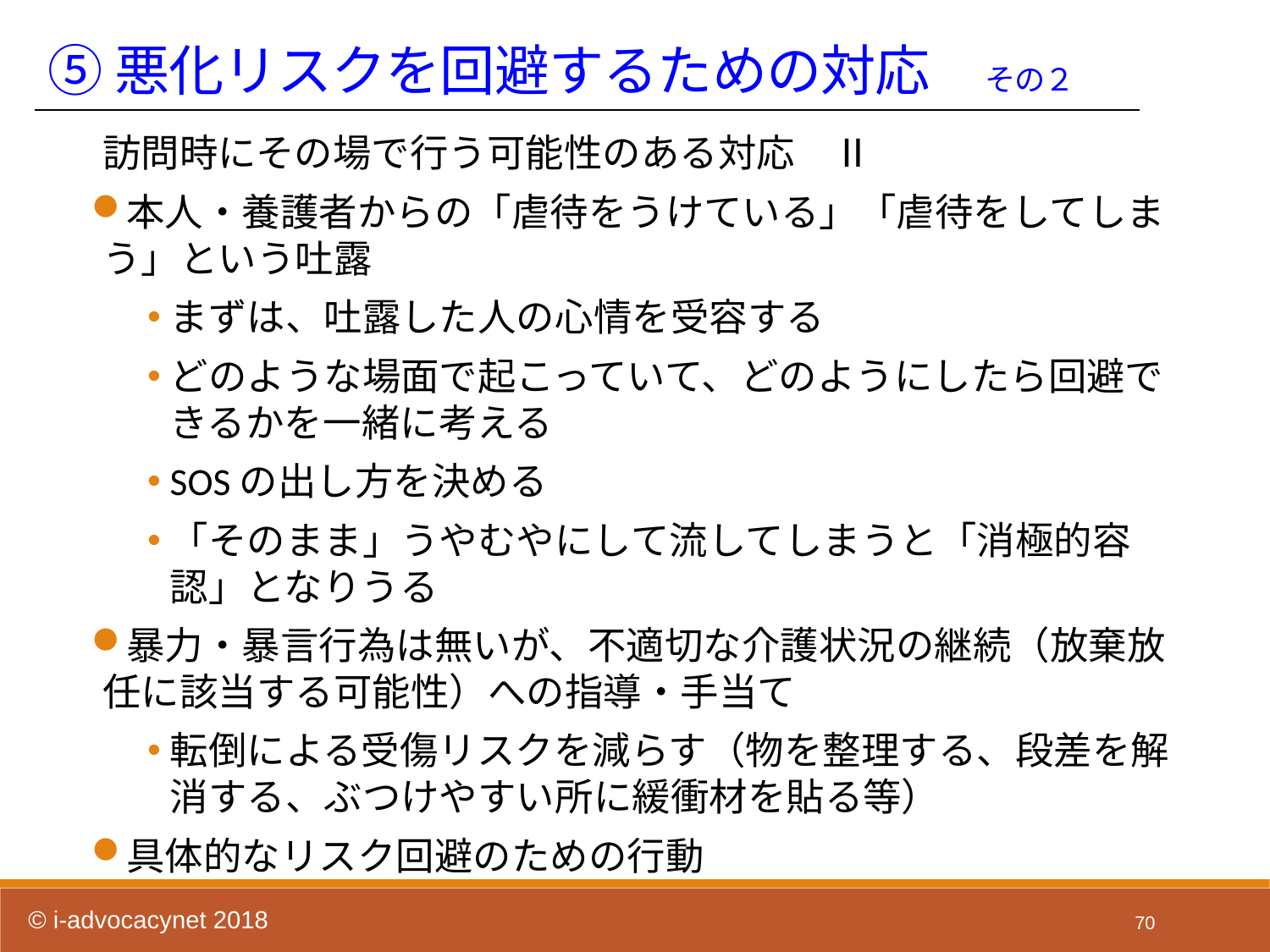

⑤悪化リスクを回避するための対応　その２
訪問時にその場で行う可能性のある対応　Ⅱ
本人・養護者からの「虐待をうけている」「虐待をしてしまう」という吐露
まずは、吐露した人の心情を受容する
どのような場面で起こっていて、どのようにしたら回避できるかを一緒に考える
SOSの出し方を決める
「そのまま」うやむやにして流してしまうと「消極的容認」となりうる
暴力・暴言行為は無いが、不適切な介護状況の継続（放棄放任に該当する可能性）への指導・手当て
転倒による受傷リスクを減らす（物を整理する、段差を解消する、ぶつけやすい所に緩衝材を貼る等）
具体的なリスク回避のための行動
70